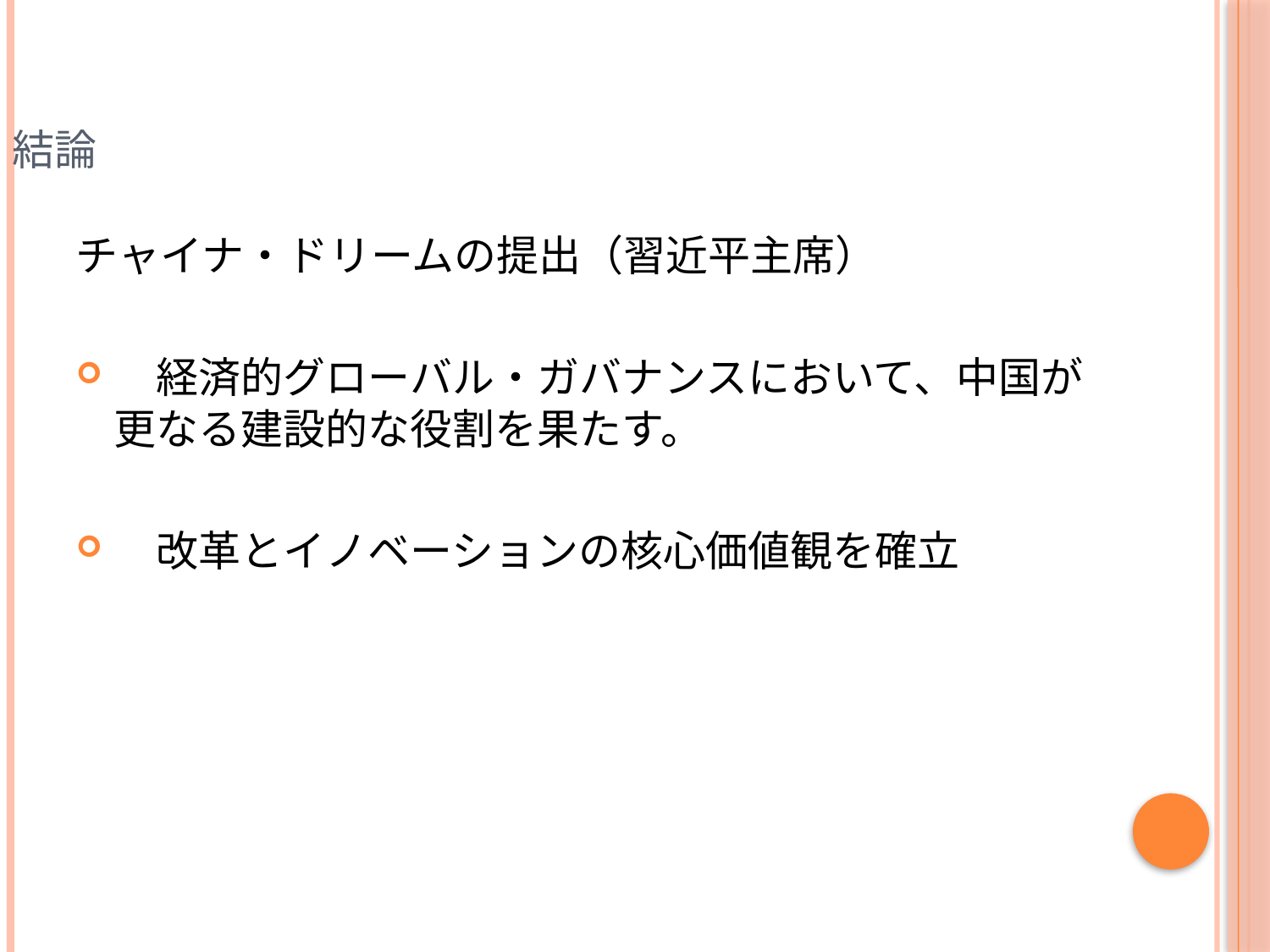

# 結論
チャイナ・ドリームの提出（習近平主席）

　経済的グローバル・ガバナンスにおいて、中国が更なる建設的な役割を果たす。

　改革とイノベーションの核心価値観を確立